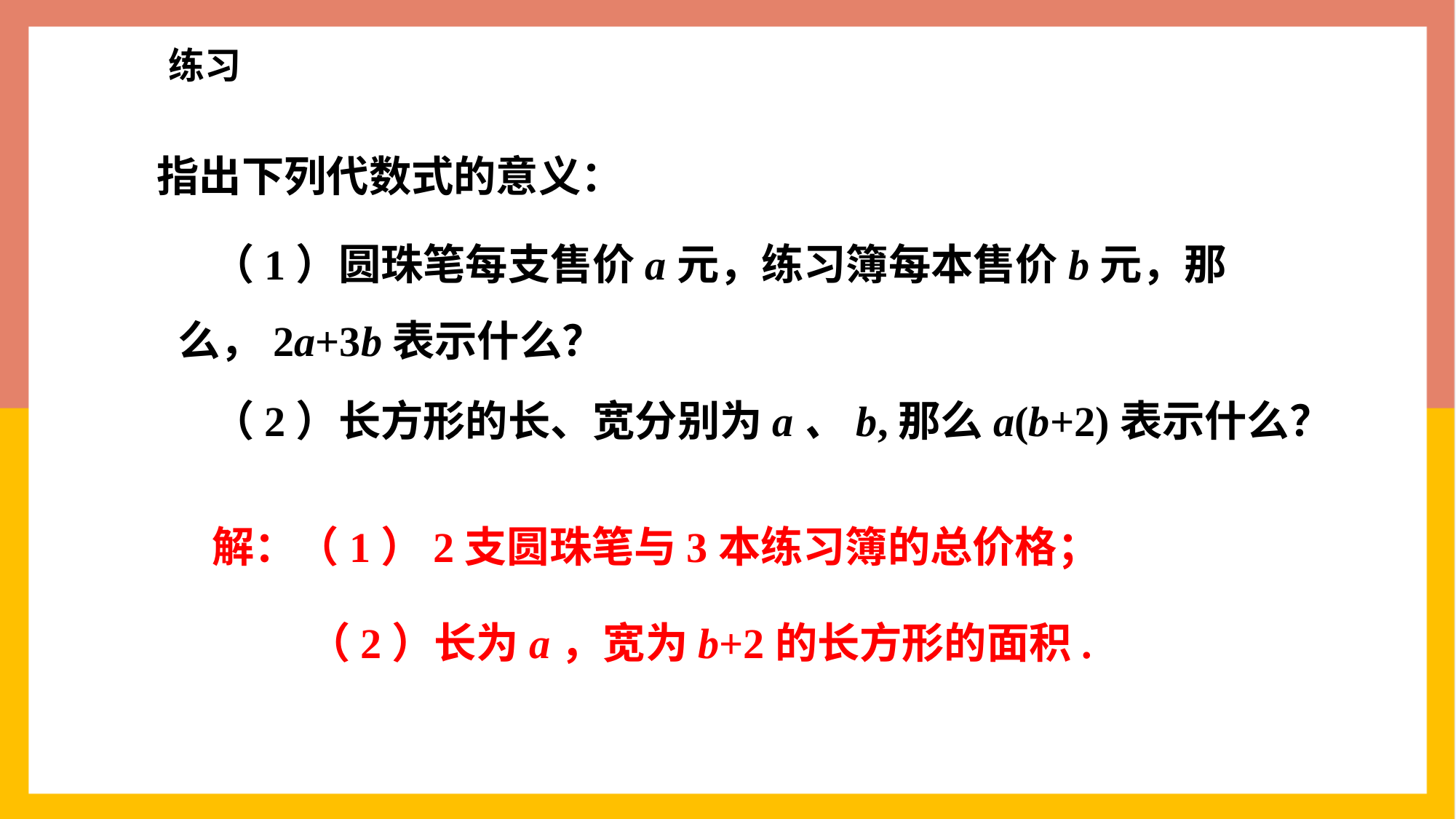

练习
指出下列代数式的意义：
（1）圆珠笔每支售价a元，练习簿每本售价b元，那么，2a+3b表示什么？
（2）长方形的长、宽分别为a、b,那么a(b+2)表示什么？
解：（1）2支圆珠笔与3本练习簿的总价格；
 （2）长为a，宽为b+2的长方形的面积.